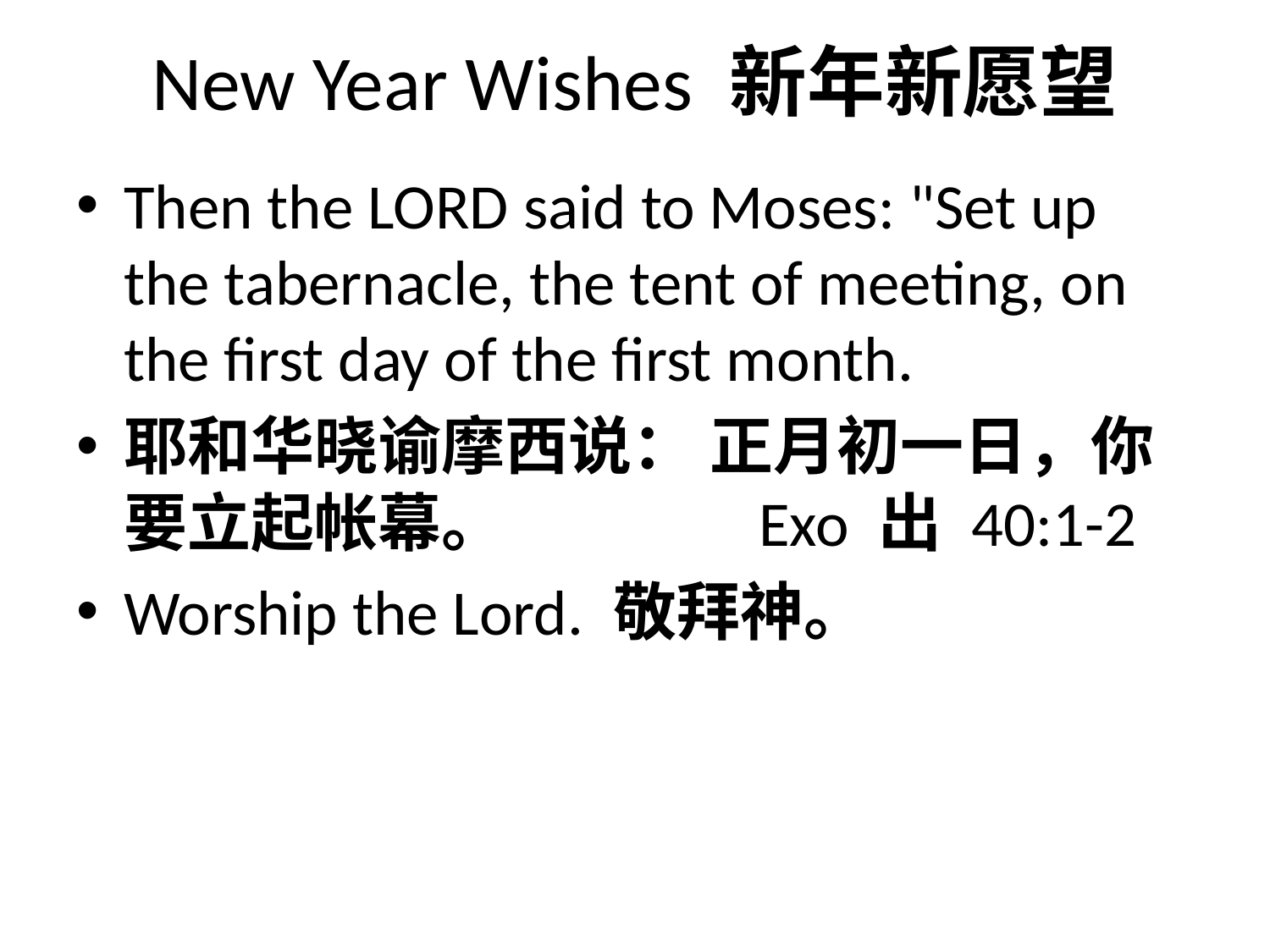

# New Year Wishes 新年新愿望
Then the LORD said to Moses: "Set up the tabernacle, the tent of meeting, on the first day of the first month.
耶和华晓谕摩西说： 正月初一日，你要立起帐幕。		Exo 出 40:1-2
Worship the Lord. 敬拜神。